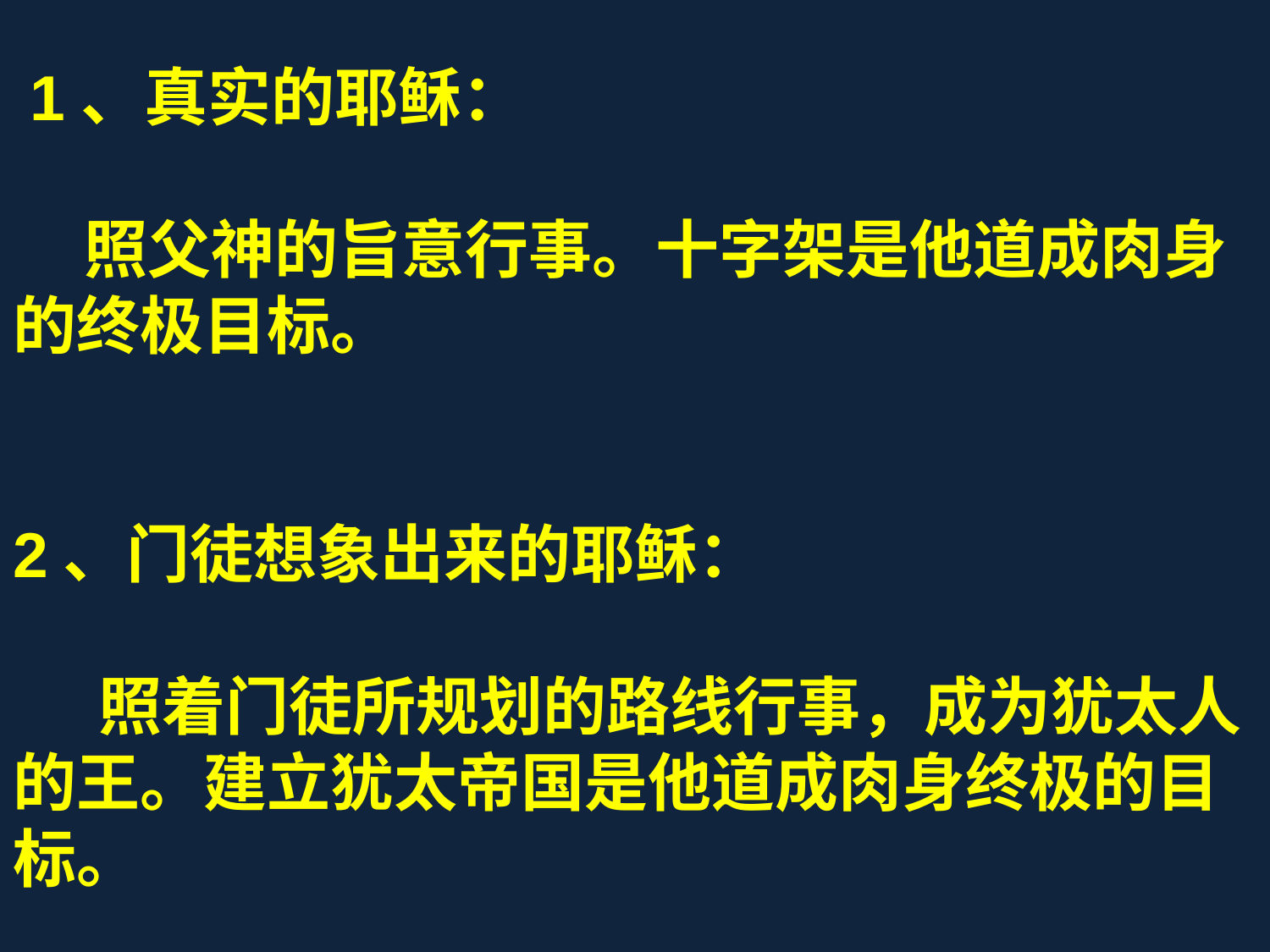

1、真实的耶稣：
     照父神的旨意行事。十字架是他道成肉身的终极目标。
2、门徒想象出来的耶稣：
      照着门徒所规划的路线行事，成为犹太人的王。建立犹太帝国是他道成肉身终极的目标。